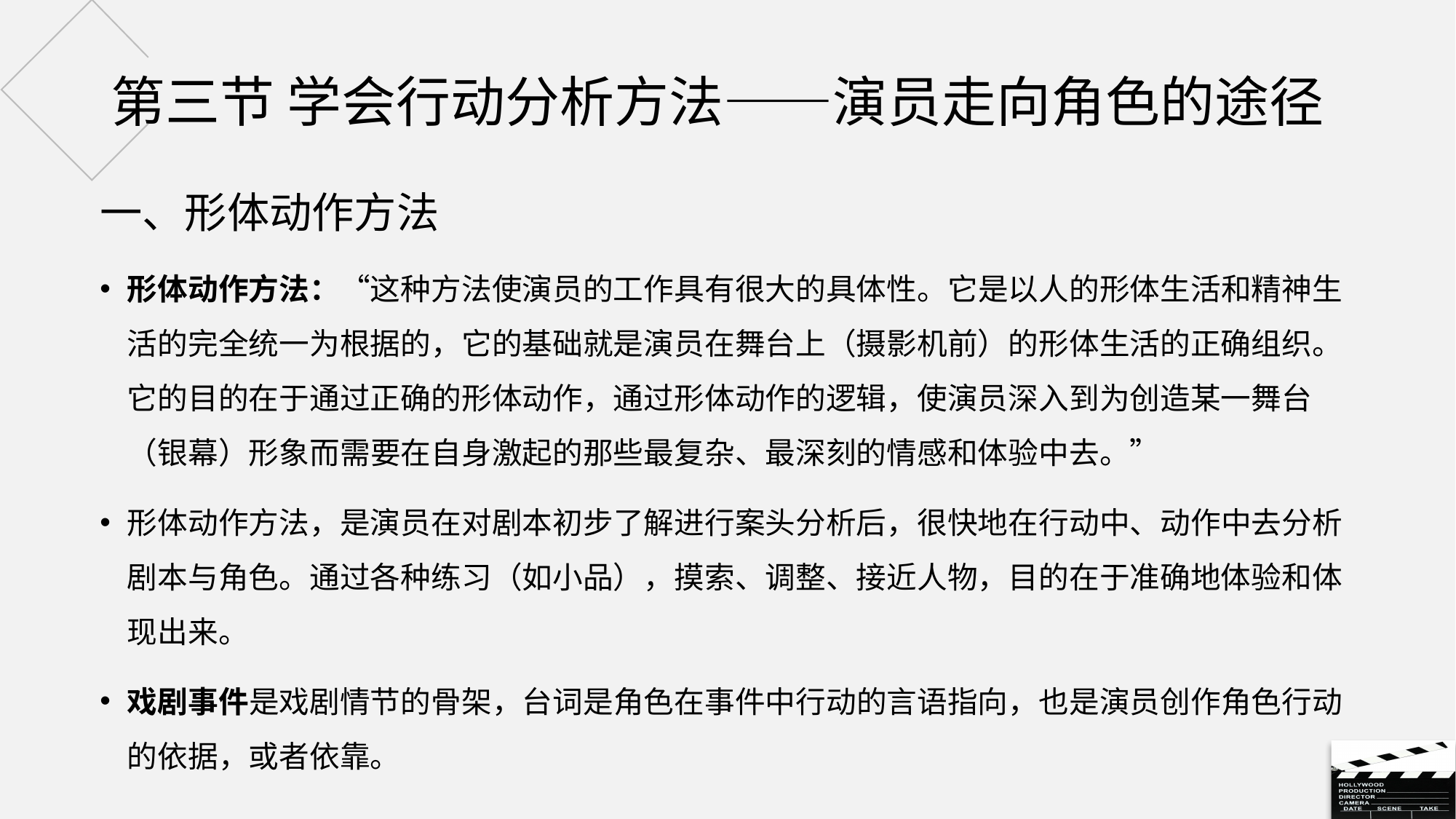

# 第三节 学会行动分析方法——演员走向角色的途径
一、形体动作方法
形体动作方法：“这种方法使演员的工作具有很大的具体性。它是以人的形体生活和精神生活的完全统一为根据的，它的基础就是演员在舞台上（摄影机前）的形体生活的正确组织。它的目的在于通过正确的形体动作，通过形体动作的逻辑，使演员深入到为创造某一舞台（银幕）形象而需要在自身激起的那些最复杂、最深刻的情感和体验中去。”
形体动作方法，是演员在对剧本初步了解进行案头分析后，很快地在行动中、动作中去分析剧本与角色。通过各种练习（如小品），摸索、调整、接近人物，目的在于准确地体验和体现出来。
戏剧事件是戏剧情节的骨架，台词是角色在事件中行动的言语指向，也是演员创作角色行动的依据，或者依靠。